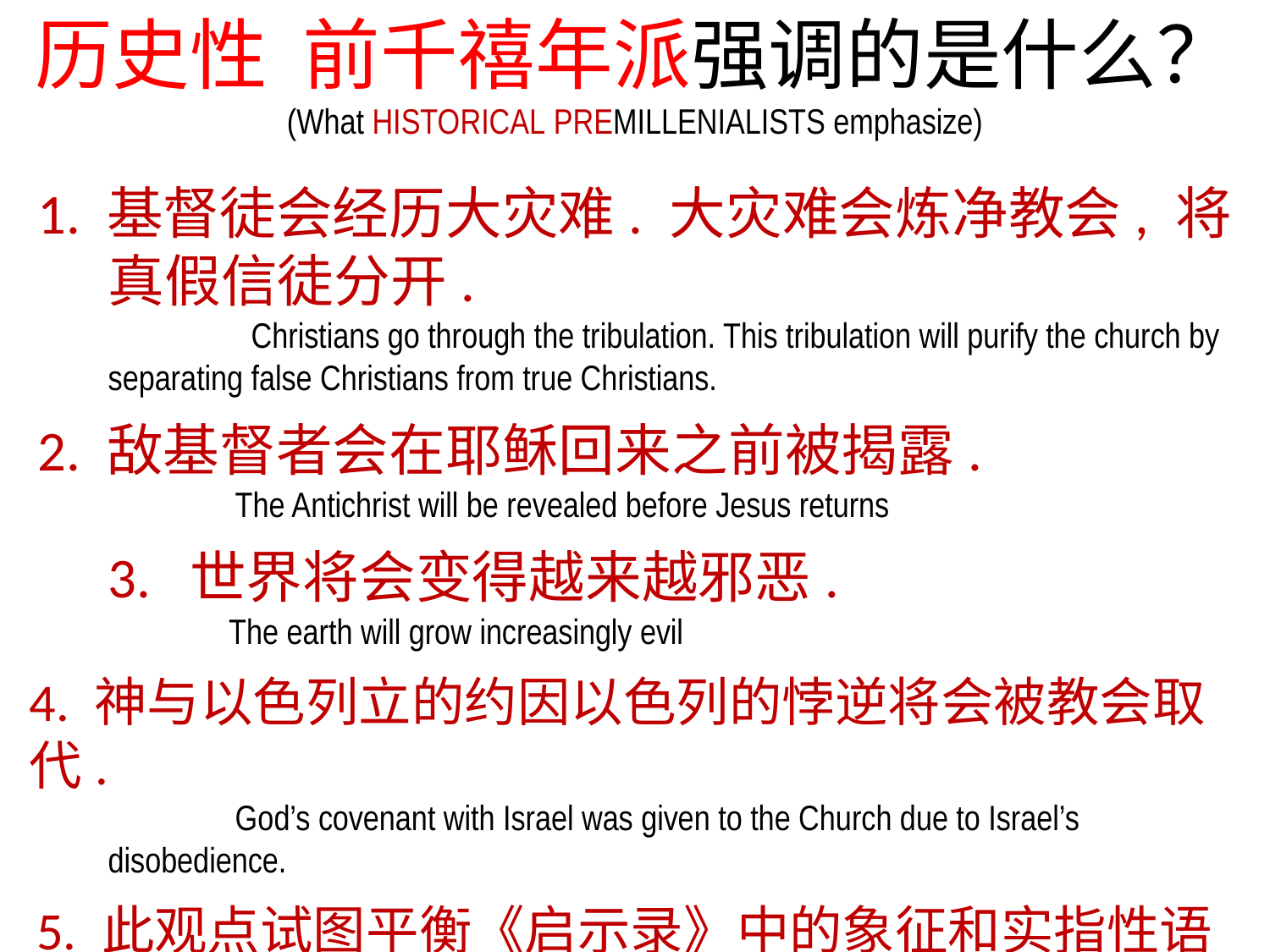

历史性  前千禧年派强调的是什么？
(What HISTORICAL PREMILLENIALISTS emphasize)

  1. 基督徒会经历大灾难. 大灾难会炼净教会, 将真假信徒分开.
		  Christians go through the tribulation. This tribulation will purify the church by 	separating false Christians from true Christians.

  2. 敌基督者会在耶稣回来之前被揭露.
		The Antichrist will be revealed before Jesus returns

	3.  世界将会变得越来越邪恶.
		         The earth will grow increasingly evil
4. 神与以色列立的约因以色列的悖逆将会被教会取代.
		God’s covenant with Israel was given to the Church due to Israel’s disobedience.

  5. 此观点试图平衡《启示录》中的象征和实指性语言.
		This view attempts to balance symbolic and literal language in Revelations.